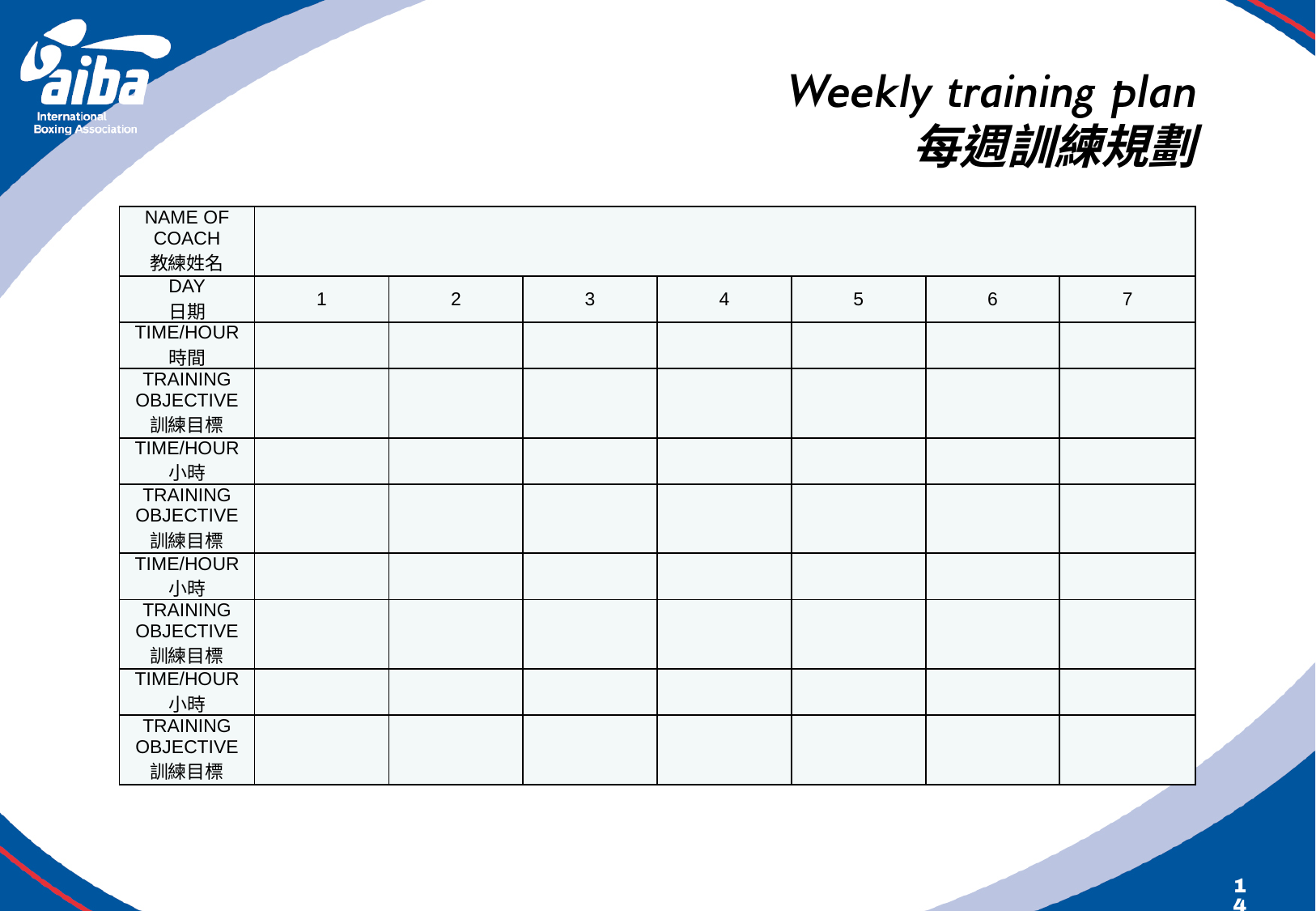

Weekly training plan
每週訓練規劃
| NAME OF COACH 教練姓名 |  |  |  |  |  |  |  |
| --- | --- | --- | --- | --- | --- | --- | --- |
| DAY 日期 | 1 | 2 | 3 | 4 | 5 | 6 | 7 |
| TIME/HOUR 時間 |  |  |  |  |  |  |  |
| TRAINING OBJECTIVE 訓練目標 |  |  |  |  |  |  |  |
| TIME/HOUR 小時 |  |  |  |  |  |  |  |
| TRAINING OBJECTIVE 訓練目標 |  |  |  |  |  |  |  |
| TIME/HOUR 小時 |  |  |  |  |  |  |  |
| TRAINING OBJECTIVE 訓練目標 |  |  |  |  |  |  |  |
| TIME/HOUR 小時 |  |  |  |  |  |  |  |
| TRAINING OBJECTIVE 訓練目標 |  |  |  |  |  |  |  |
14